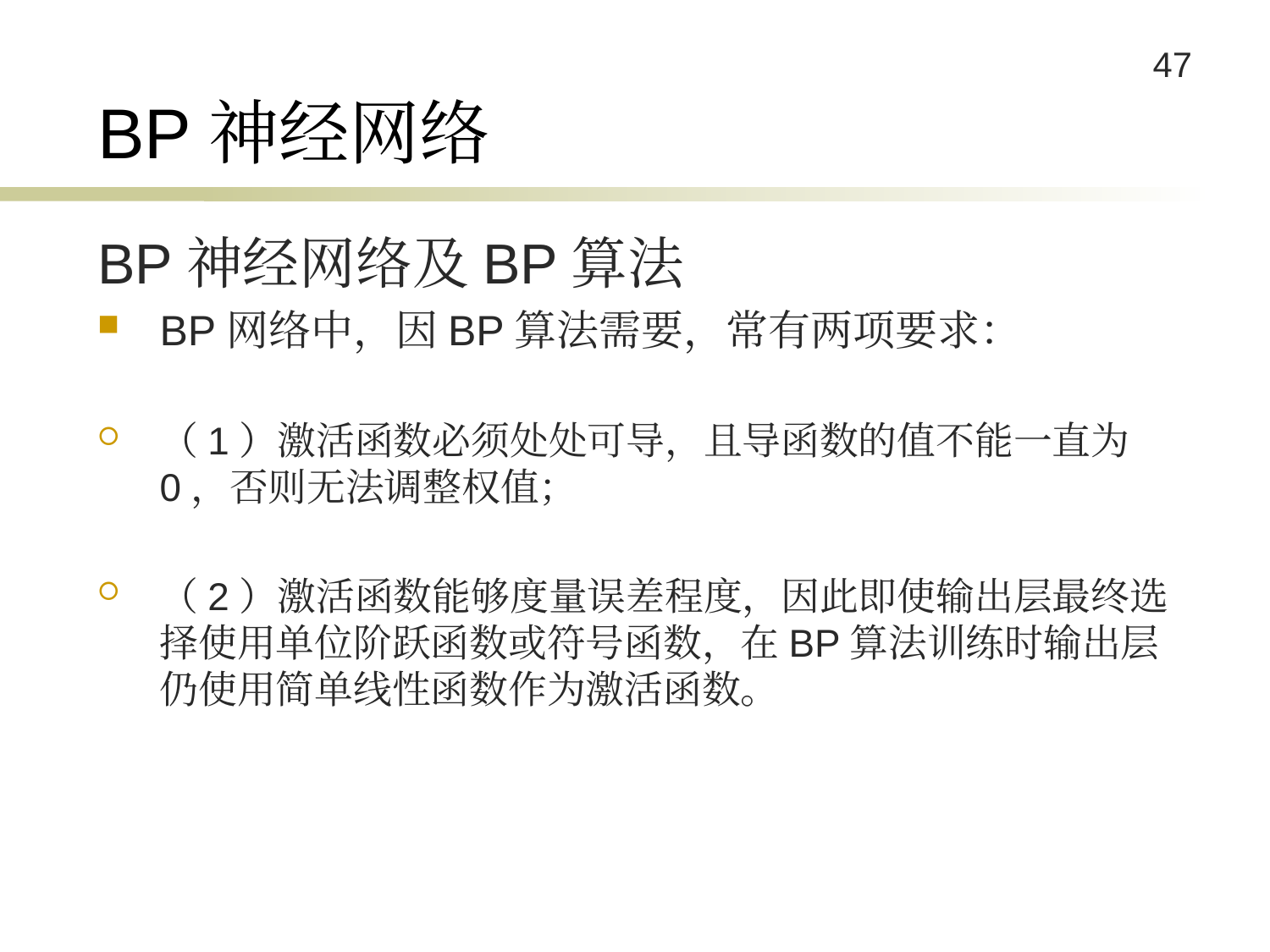

# BP神经网络
BP神经网络及BP算法
BP网络中，因BP算法需要，常有两项要求：

（1）激活函数必须处处可导，且导函数的值不能一直为0，否则无法调整权值；

（2）激活函数能够度量误差程度，因此即使输出层最终选择使用单位阶跃函数或符号函数，在BP算法训练时输出层仍使用简单线性函数作为激活函数。